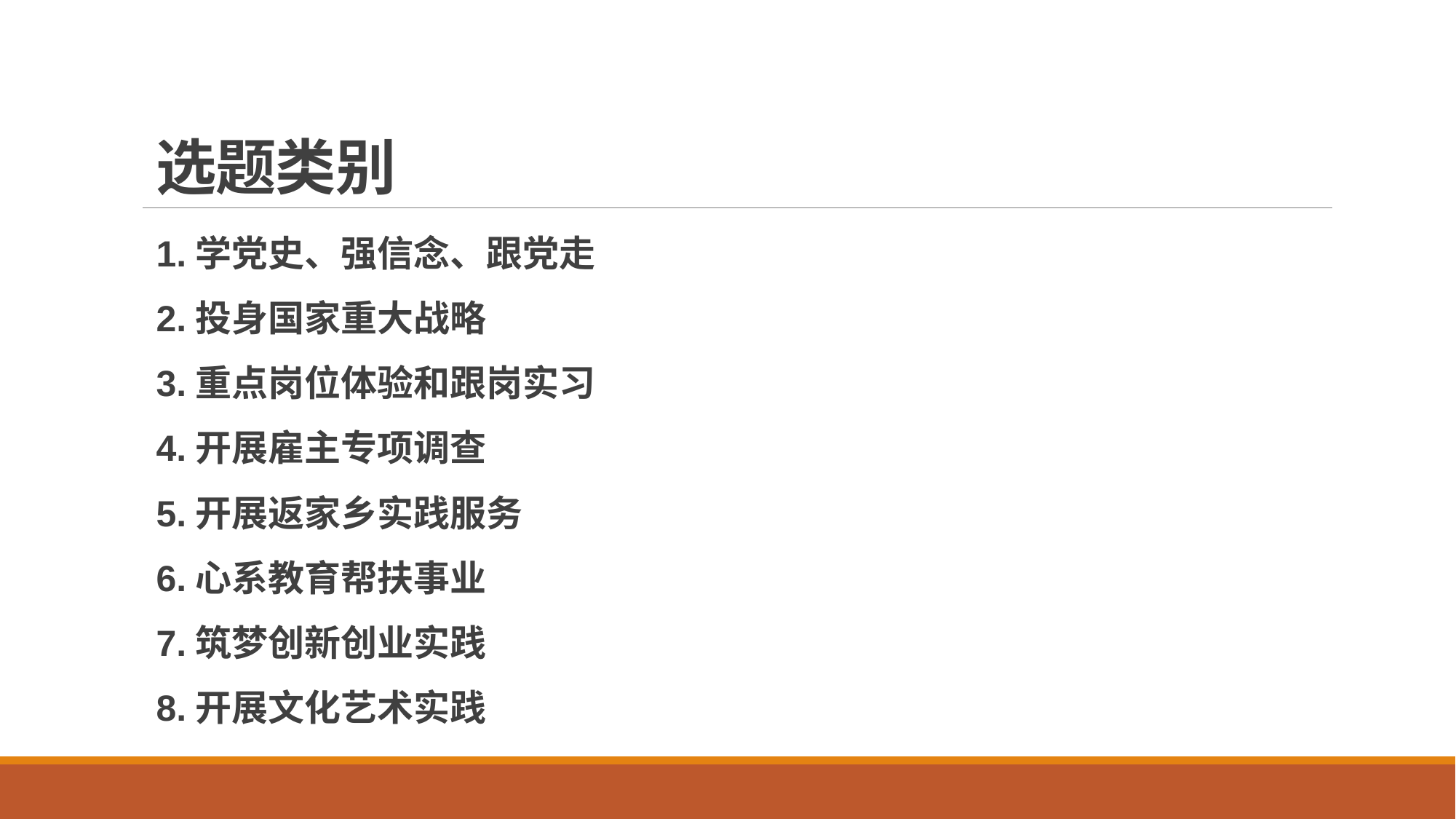

# 选题类别
1.学党史、强信念、跟党走
2.投身国家重大战略
3.重点岗位体验和跟岗实习
4.开展雇主专项调查
5.开展返家乡实践服务
6.心系教育帮扶事业
7.筑梦创新创业实践
8.开展文化艺术实践